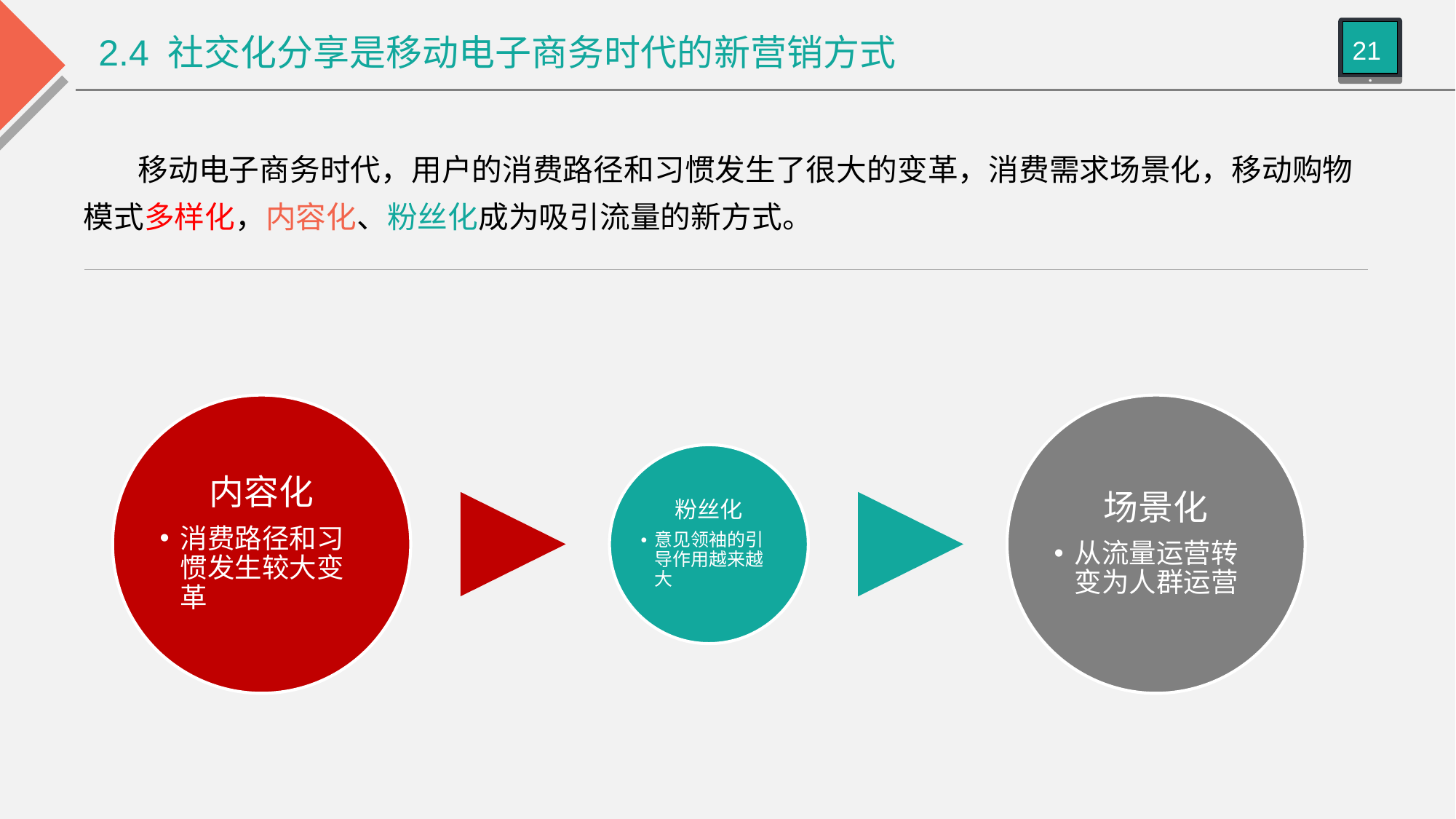

# 2.4 社交化分享是移动电子商务时代的新营销方式
移动电子商务时代，用户的消费路径和习惯发生了很大的变革，消费需求场景化，移动购物模式多样化，内容化、粉丝化成为吸引流量的新方式。
内容化
消费路径和习惯发生较大变革
粉丝化
意见领袖的引导作用越来越大
场景化
从流量运营转变为人群运营